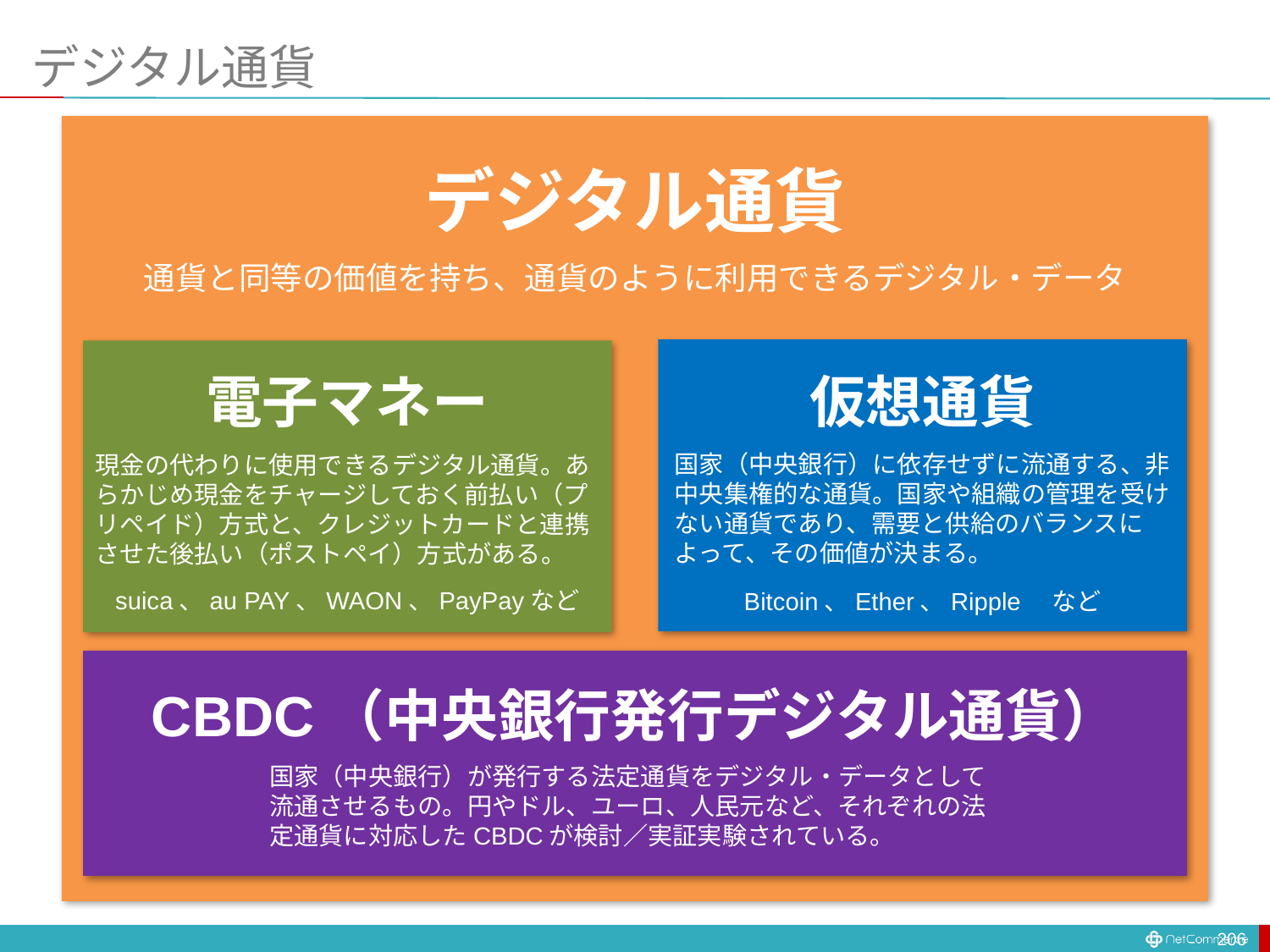

# デジタル通貨

デジタル通貨
通貨と同等の価値を持ち、通貨のように利用できるデジタル・データ

仮想通貨
電子マネー
国家（中央銀行）に依存せずに流通する、非中央集権的な通貨。国家や組織の管理を受けない通貨であり、需要と供給のバランスによって、その価値が決まる。
現金の代わりに使用できるデジタル通貨。あらかじめ現金をチャージしておく前払い（プリペイド）方式と、クレジットカードと連携させた後払い（ポストペイ）方式がある。
suica、au PAY、WAON、PayPayなど
Bitcoin、Ether、Ripple　など

CBDC（中央銀行発行デジタル通貨）
国家（中央銀行）が発行する法定通貨をデジタル・データとして流通させるもの。円やドル、ユーロ、人民元など、それぞれの法定通貨に対応したCBDCが検討／実証実験されている。
206